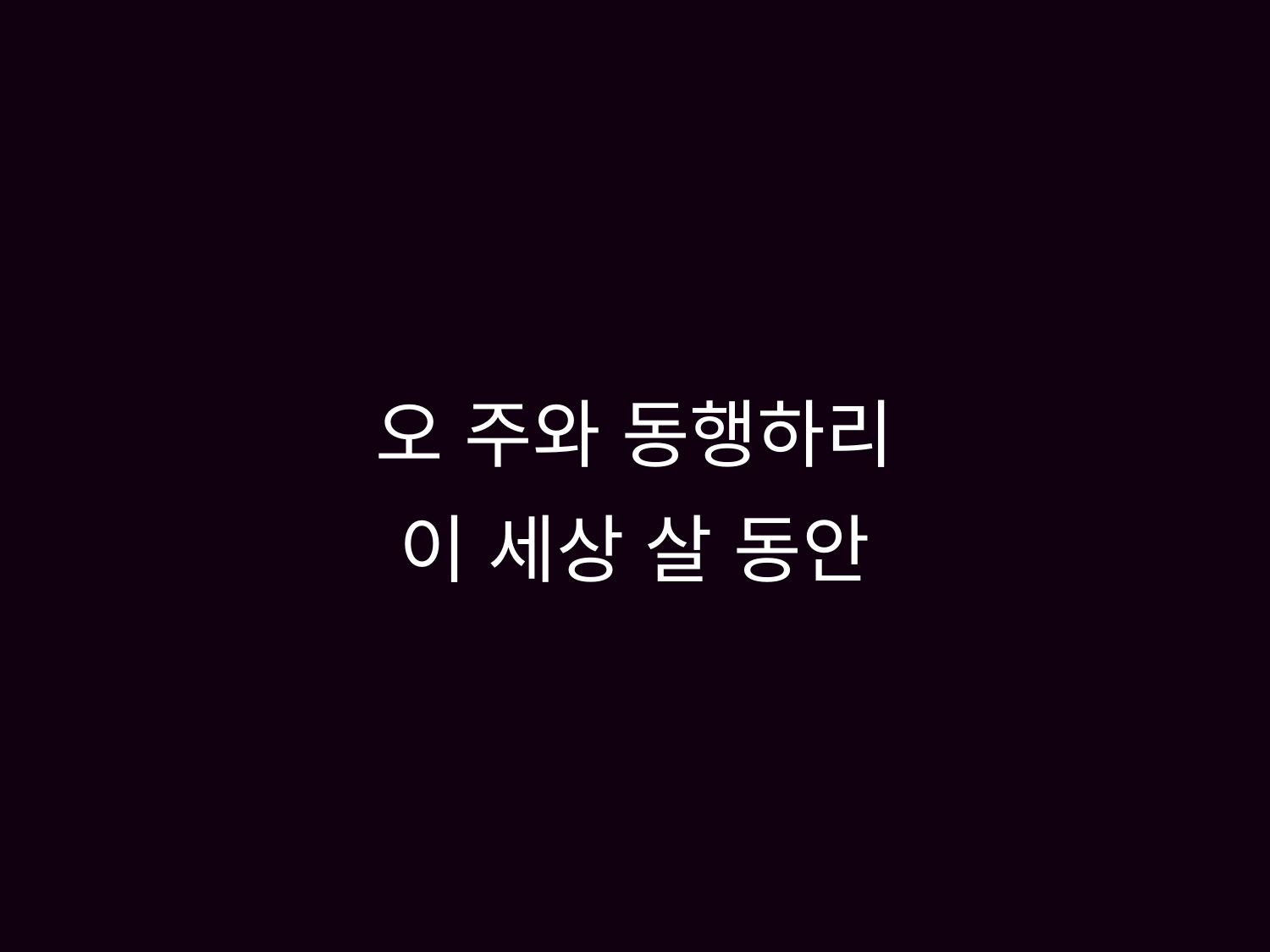

# 오 주와 동행하리 이 세상 살 동안